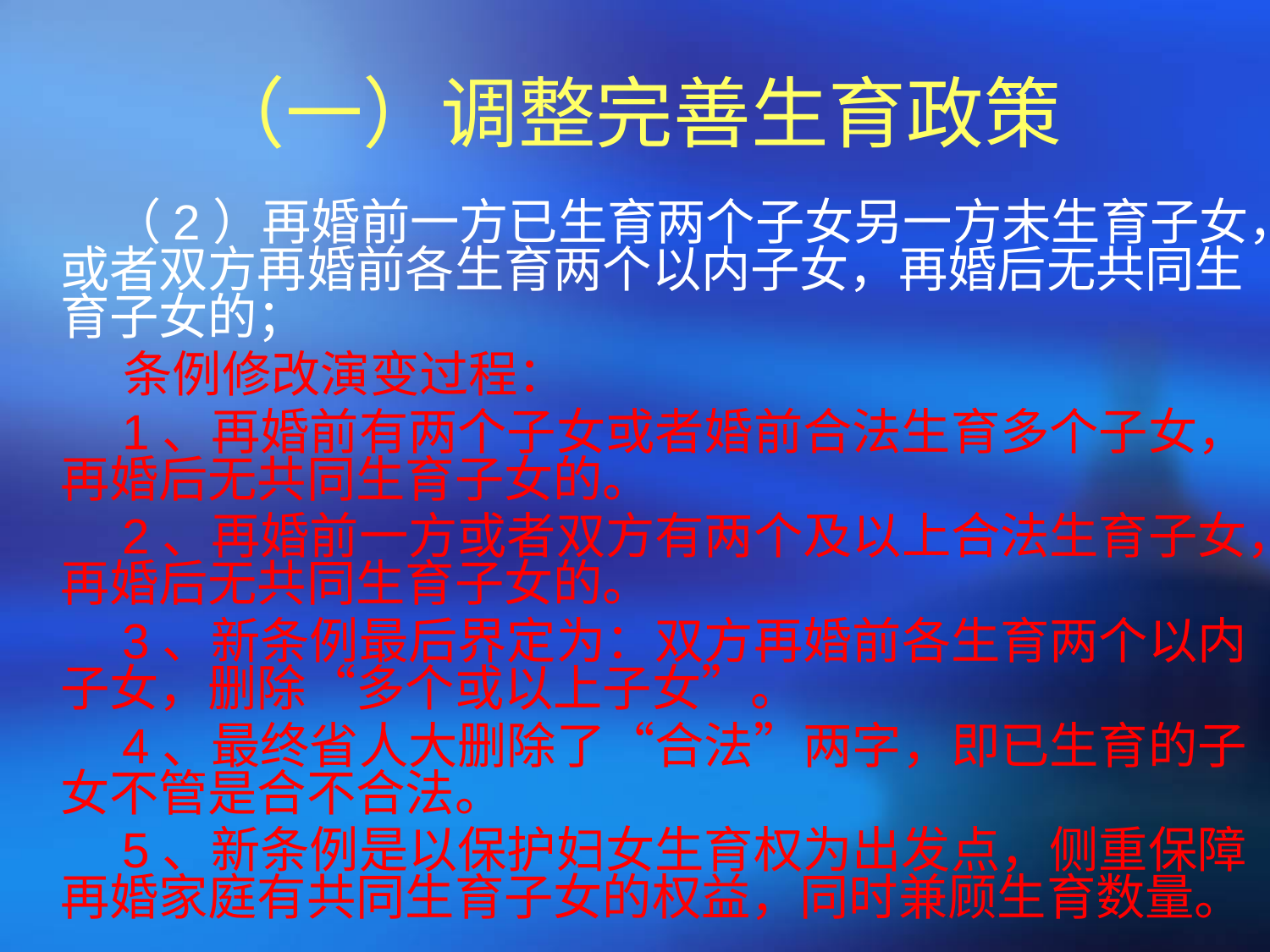

# （一）调整完善生育政策
        （2）再婚前一方已生育两个子女另一方未生育子女，或者双方再婚前各生育两个以内子女，再婚后无共同生育子女的；
         条例修改演变过程：
        1、再婚前有两个子女或者婚前合法生育多个子女，再婚后无共同生育子女的。
        2、再婚前一方或者双方有两个及以上合法生育子女，再婚后无共同生育子女的。
        3、新条例最后界定为：双方再婚前各生育两个以内子女，删除“多个或以上子女”。
        4、最终省人大删除了“合法”两字，即已生育的子女不管是合不合法。
        5、新条例是以保护妇女生育权为出发点，侧重保障再婚家庭有共同生育子女的权益，同时兼顾生育数量。